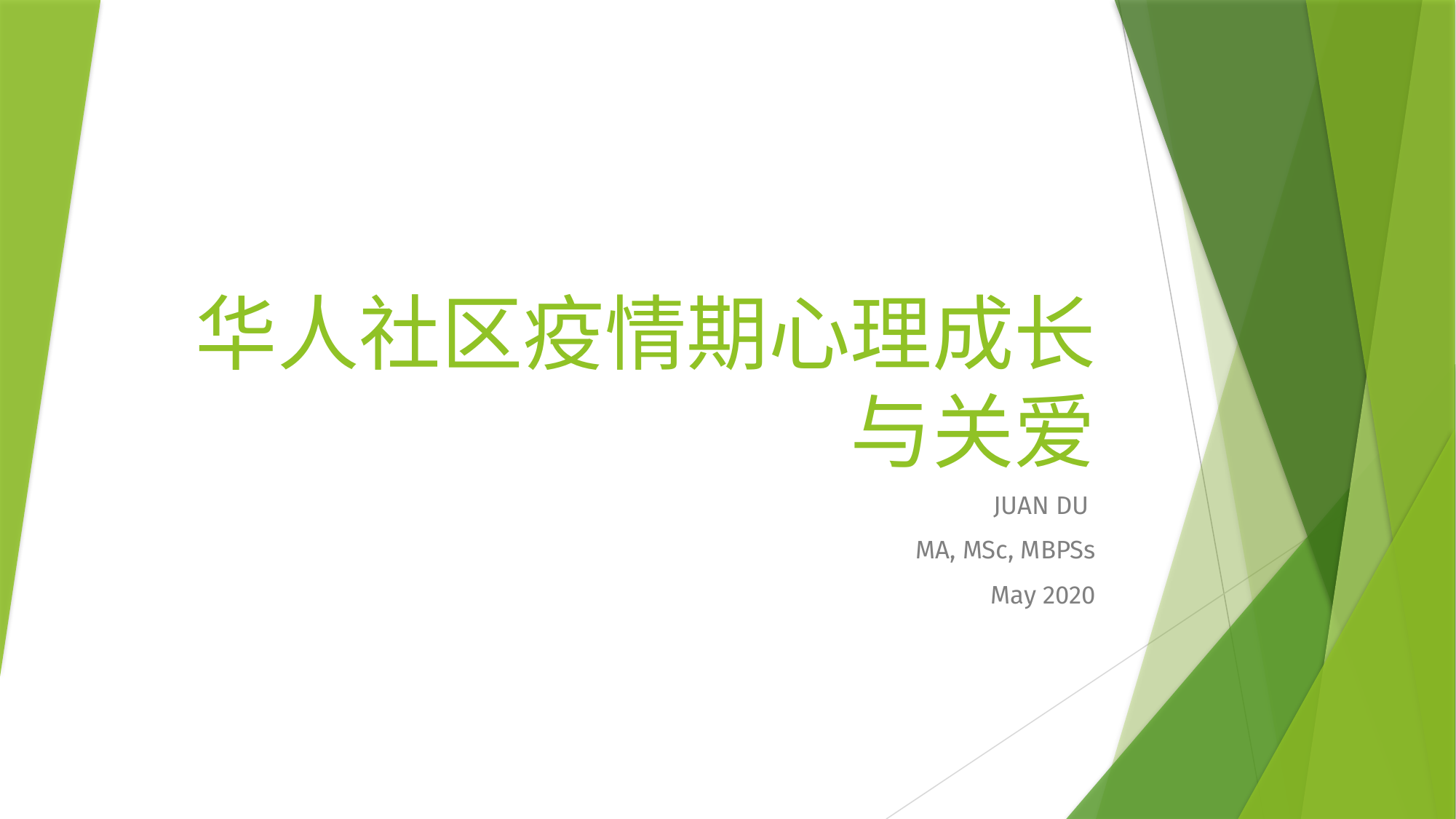

# 华人社区疫情期心理成长与关爱
JUAN DU
MA, MSc, MBPSs
May 2020